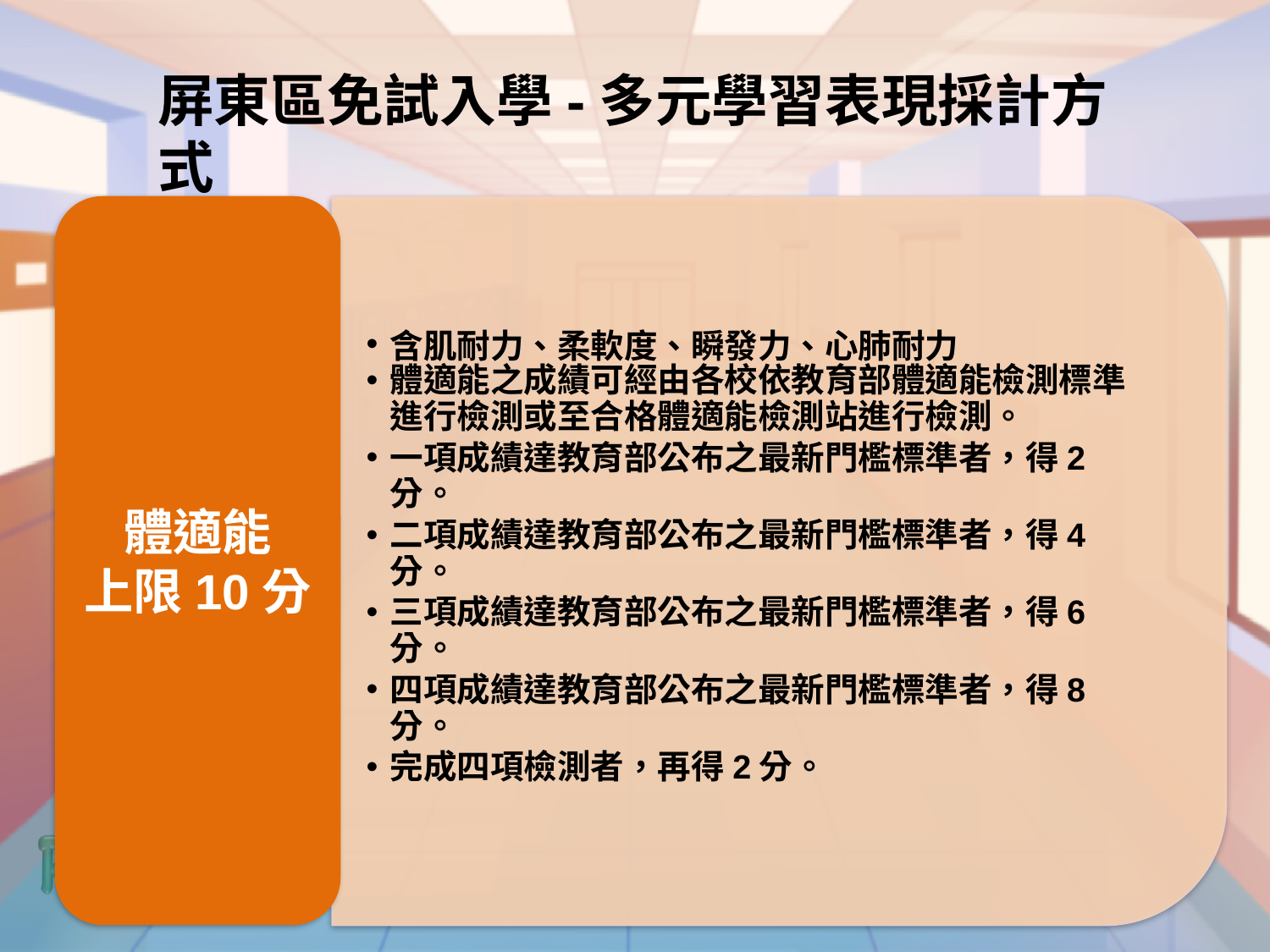

屏東區免試入學-多元學習表現採計方式

體適能
上限10分
含肌耐力、柔軟度、瞬發力、心肺耐力
體適能之成績可經由各校依教育部體適能檢測標準進行檢測或至合格體適能檢測站進行檢測。
一項成績達教育部公布之最新門檻標準者，得2分。
二項成績達教育部公布之最新門檻標準者，得4分。
三項成績達教育部公布之最新門檻標準者，得6分。
四項成績達教育部公布之最新門檻標準者，得8分。
完成四項檢測者，再得2分。